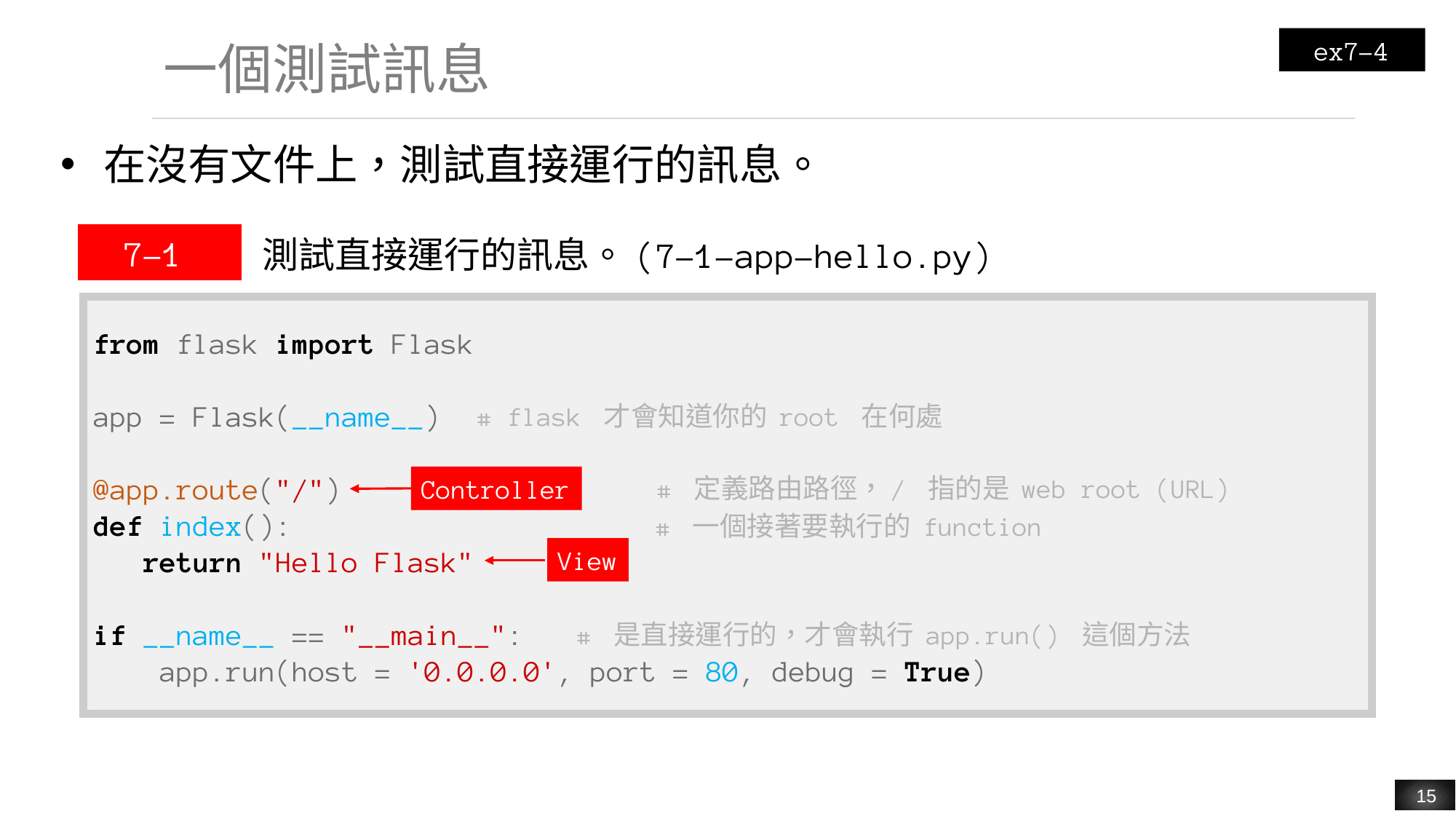

ex7-4
# 一個測試訊息
在沒有文件上，測試直接運行的訊息。
| 7-1 | 測試直接運行的訊息。(7-1-app-hello.py) |
| --- | --- |
| from flask import Flask app = Flask(\_\_name\_\_) @app.route("/") def index(): return "Hello Flask" if \_\_name\_\_ == "\_\_main\_\_": app.run(host = '0.0.0.0', port = 80, debug = True) |
| --- |
# flask 才會知道你的 root 在何處
# 定義路由路徑，/ 指的是 web root (URL)
Controller
# 一個接著要執行的 function
View
# 是直接運行的，才會執行 app.run() 這個方法